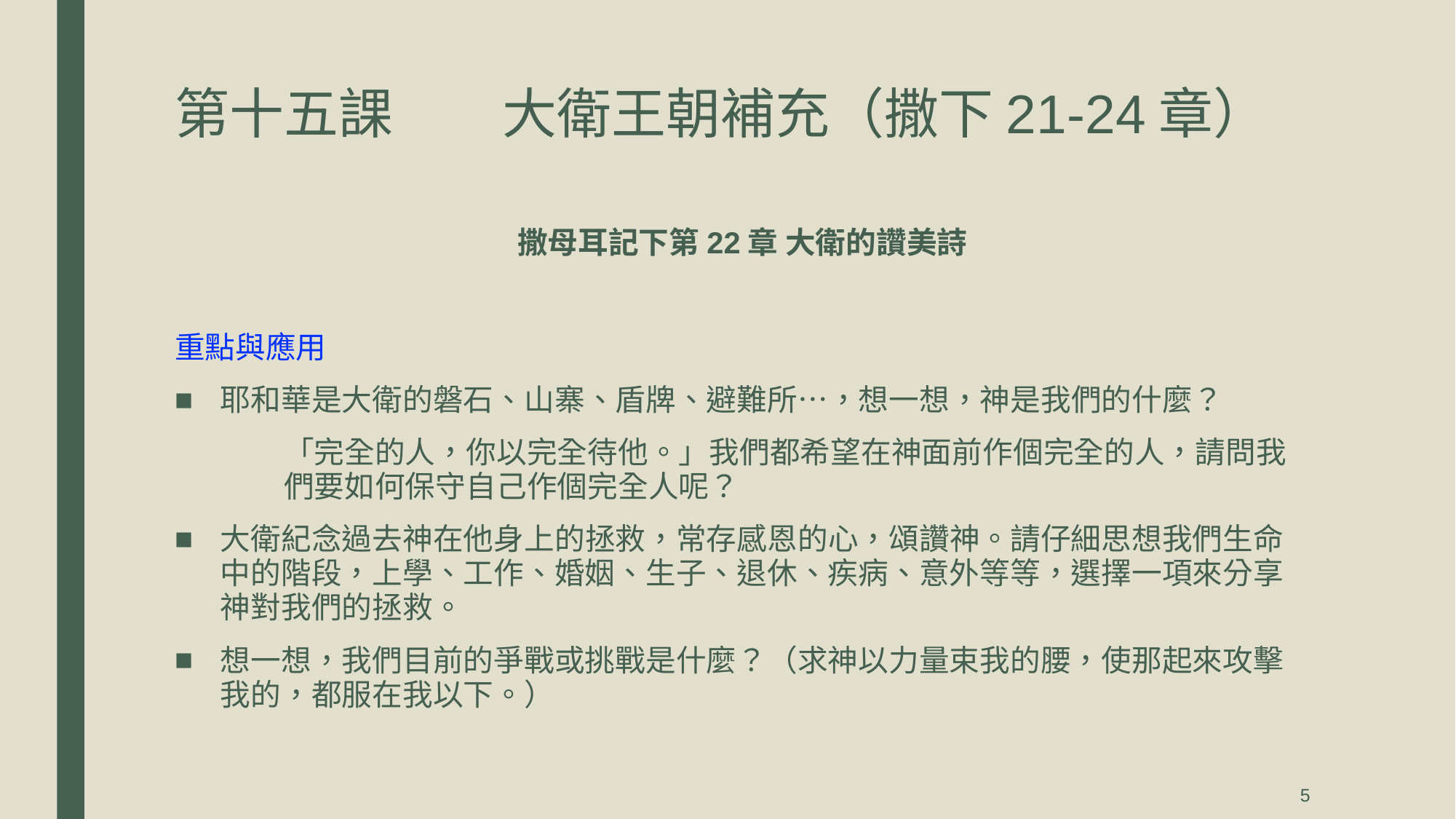

# 第十五課	大衛王朝補充（撒下21-24章）
撒母耳記下第22章 大衛的讚美詩

重點與應用
耶和華是大衛的磐石、山寨、盾牌、避難所…，想一想，神是我們的什麼？
	「完全的人，你以完全待他。」我們都希望在神面前作個完全的人，請問我	們要如何保守自己作個完全人呢？
大衛紀念過去神在他身上的拯救，常存感恩的心，頌讚神。請仔細思想我們生命中的階段，上學、工作、婚姻、生子、退休、疾病、意外等等，選擇一項來分享神對我們的拯救。
想一想，我們目前的爭戰或挑戰是什麼？（求神以力量束我的腰，使那起來攻擊我的，都服在我以下。）

5